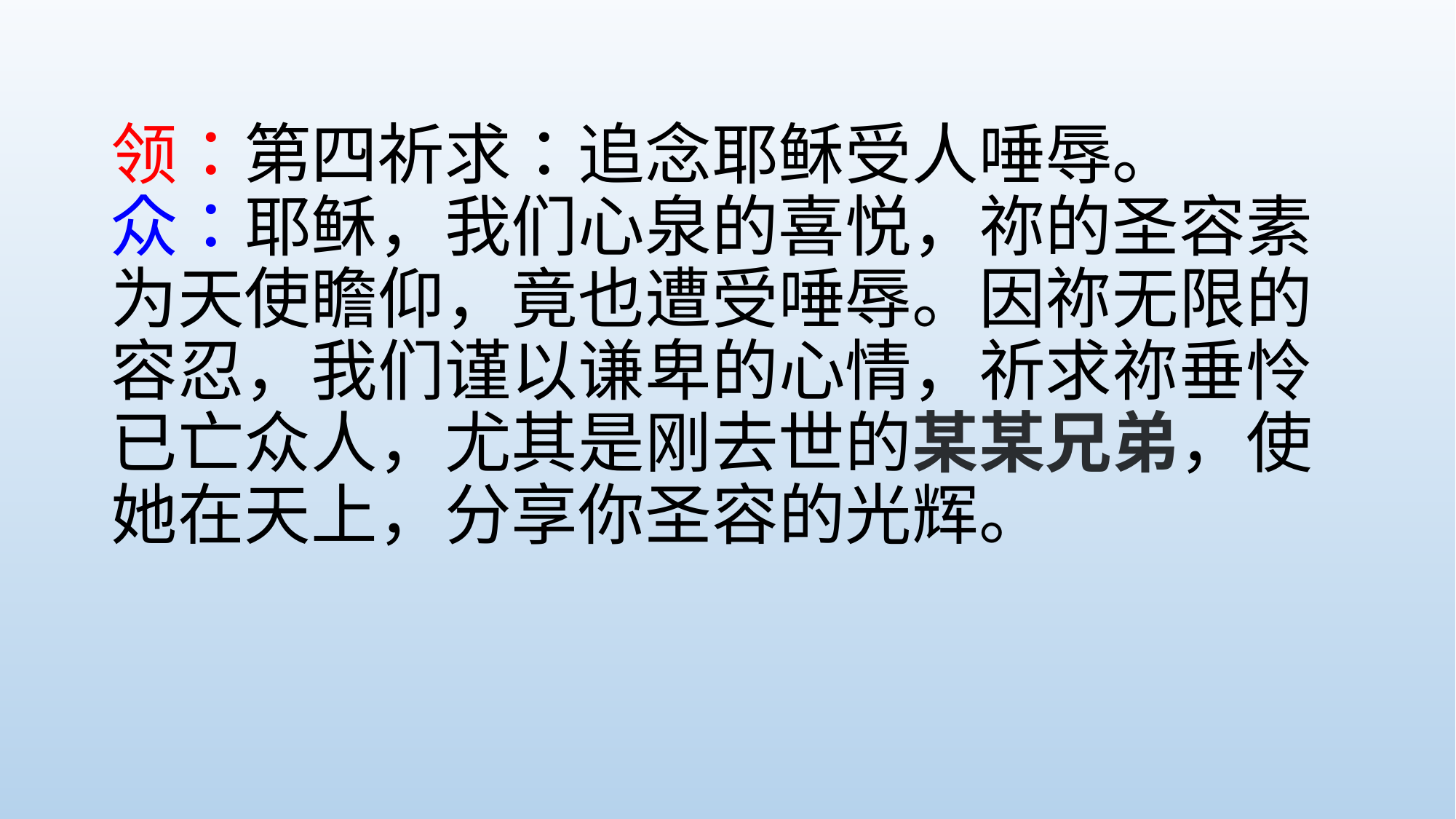

# 领：第四祈求：追念耶稣受人唾辱。 众：耶稣，我们心泉的喜悦，祢的圣容素为天使瞻仰，竟也遭受唾辱。因祢无限的容忍，我们谨以谦卑的心情，祈求祢垂怜已亡众人，尤其是刚去世的某某兄弟，使她在天上，分享你圣容的光辉。